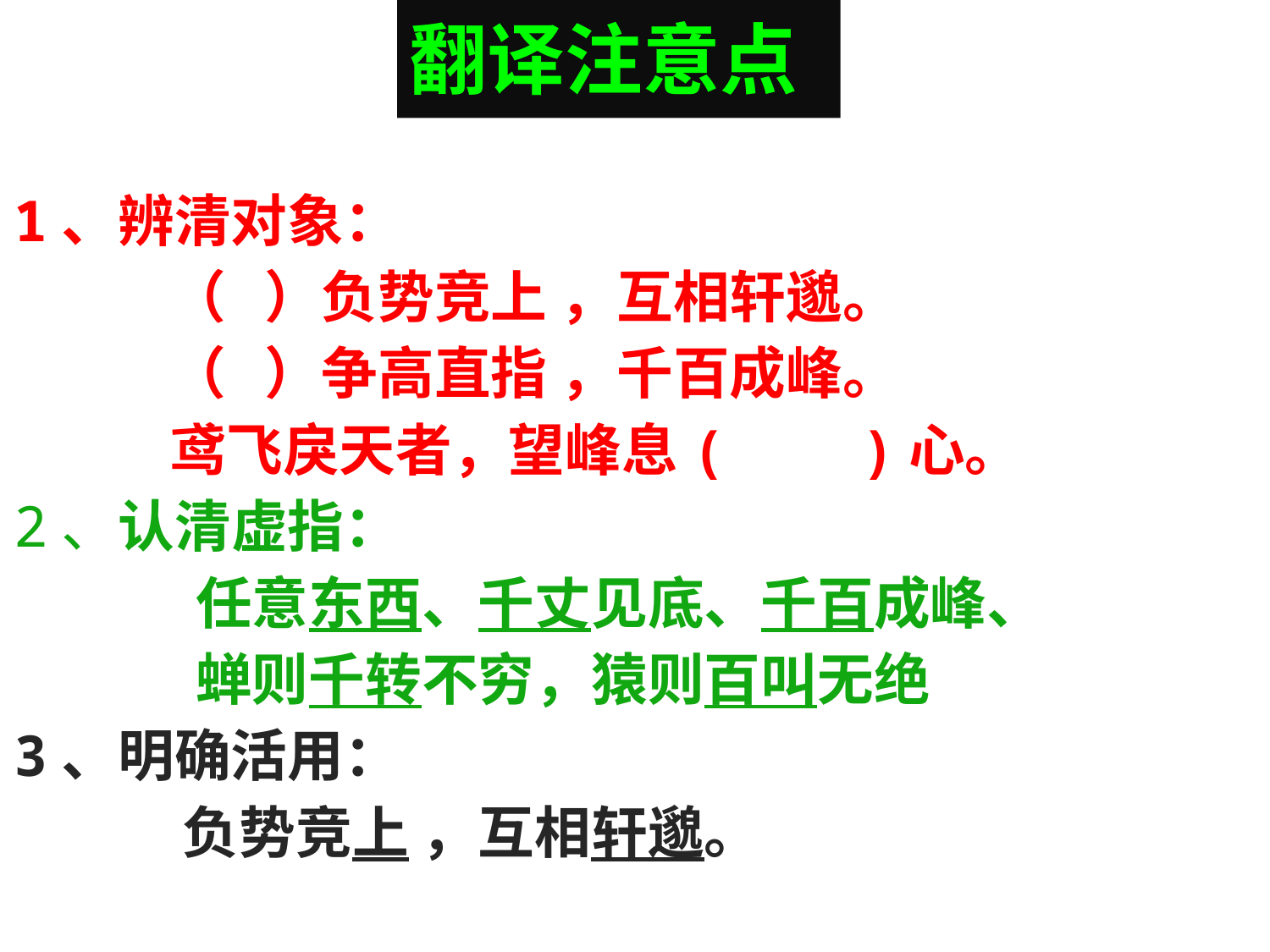

# 翻译注意点

1、辨清对象：
           （   ）负势竞上 ，互相轩邈。
           （   ）争高直指 ，千百成峰。
           鸢飞戾天者，望峰息(    )心。
2、认清虚指：
             任意东西、千丈见底、千百成峰、
             蝉则千转不穷，猿则百叫无绝
3、明确活用：
            负势竞上 ，互相轩邈。